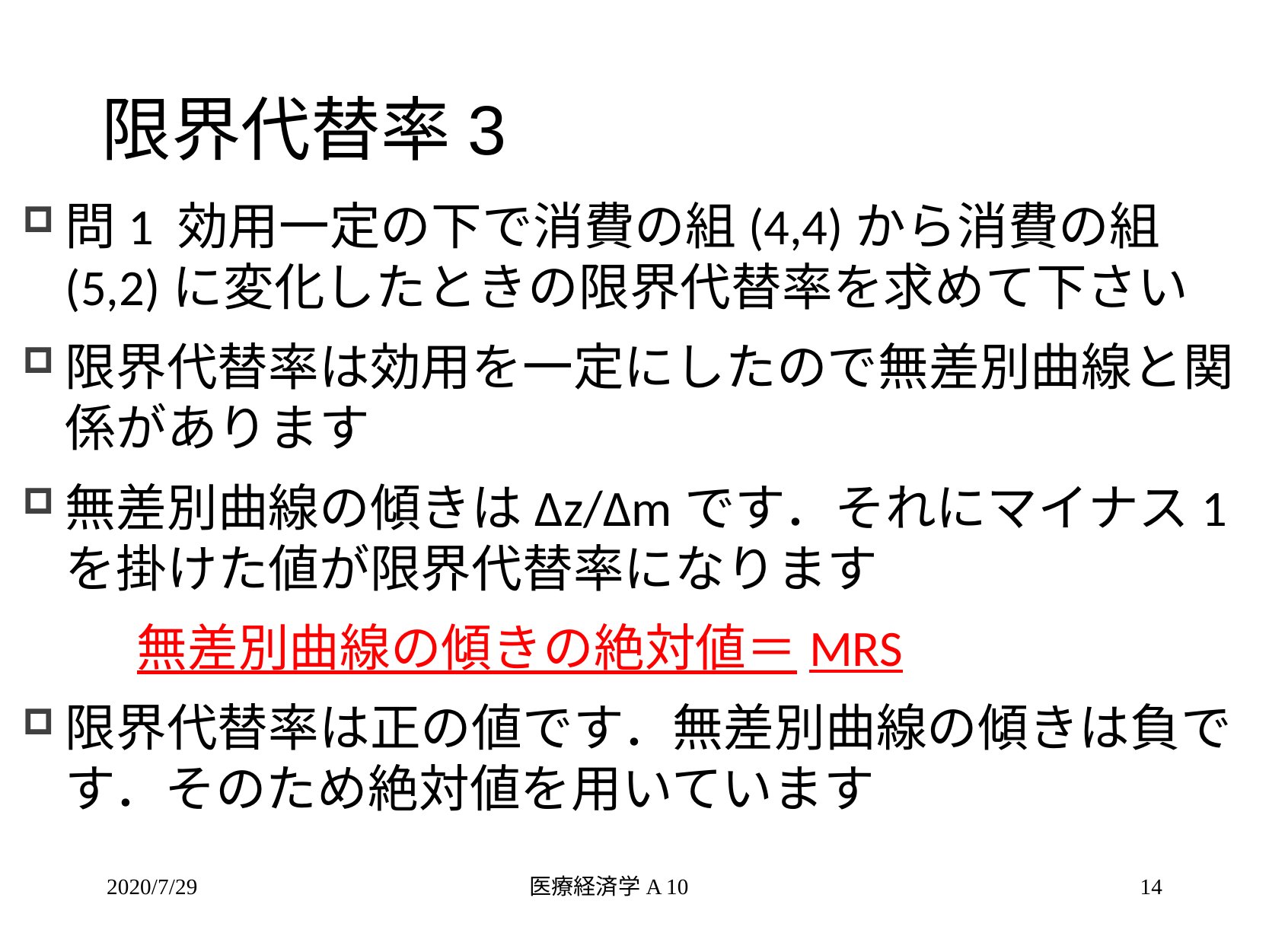

# 限界代替率3
問1 効用一定の下で消費の組(4,4)から消費の組(5,2)に変化したときの限界代替率を求めて下さい
限界代替率は効用を一定にしたので無差別曲線と関係があります
無差別曲線の傾きはΔz/Δmです．それにマイナス1を掛けた値が限界代替率になります
	無差別曲線の傾きの絶対値＝MRS
限界代替率は正の値です．無差別曲線の傾きは負です．そのため絶対値を用いています

2020/7/29
医療経済学A 10
14